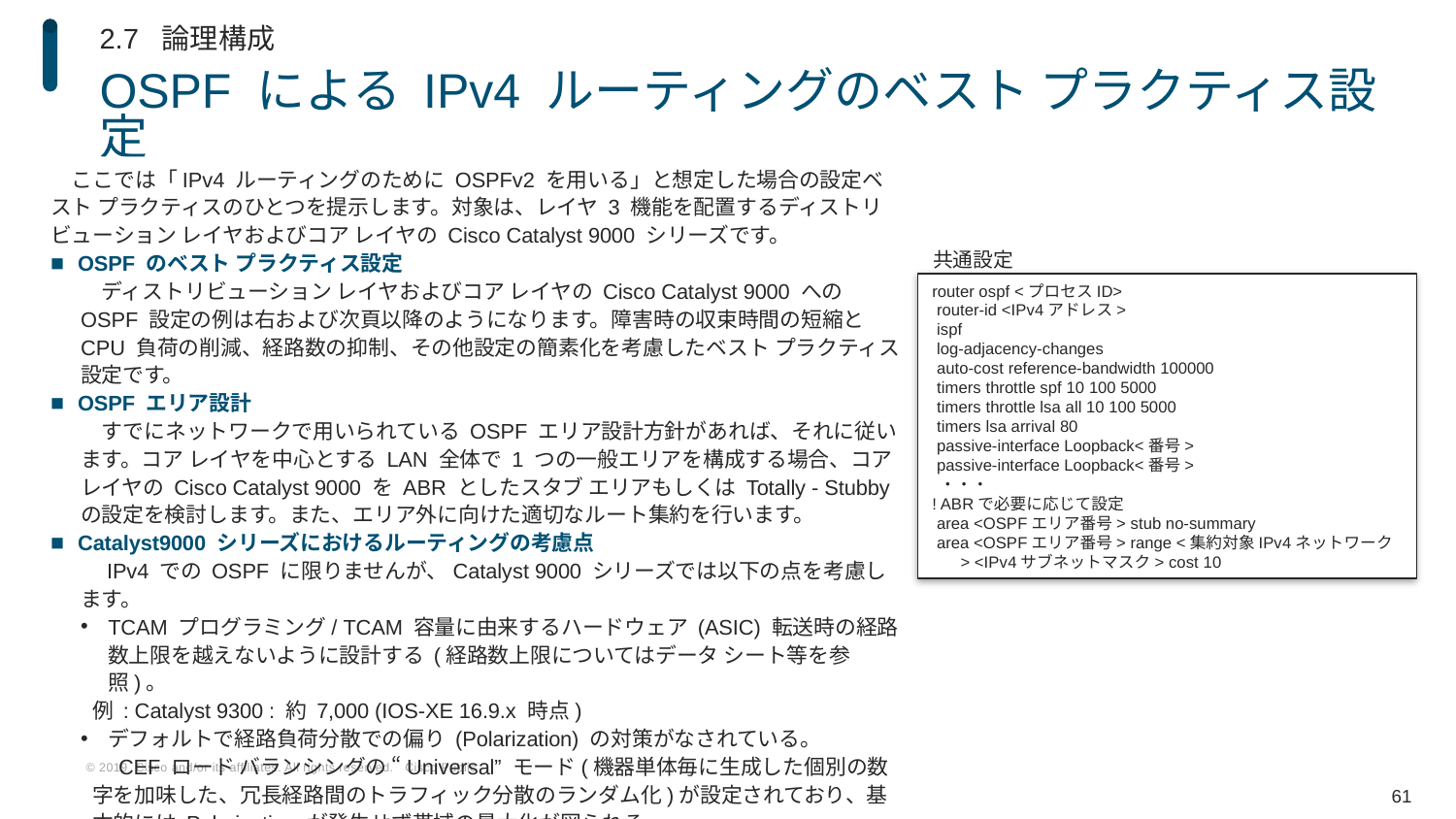

2.7  論理構成
# OSPF による IPv4 ルーティングのベスト プラクティス設定
　ここでは「IPv4 ルーティングのために OSPFv2 を用いる」と想定した場合の設定ベスト プラクティスのひとつを提示します。対象は、レイヤ 3 機能を配置するディストリビューション レイヤおよびコア レイヤの Cisco Catalyst 9000 シリーズです。
OSPF のベスト プラクティス設定
　ディストリビューション レイヤおよびコア レイヤの Cisco Catalyst 9000 への OSPF 設定の例は右および次頁以降のようになります。障害時の収束時間の短縮と CPU 負荷の削減、経路数の抑制、その他設定の簡素化を考慮したベスト プラクティス設定です。
OSPF エリア設計
　すでにネットワークで用いられている OSPF エリア設計方針があれば、それに従います。コア レイヤを中心とする LAN 全体で 1 つの一般エリアを構成する場合、コア レイヤの Cisco Catalyst 9000 を ABR としたスタブ エリアもしくは Totally - Stubby の設定を検討します。また、エリア外に向けた適切なルート集約を行います。
Catalyst9000 シリーズにおけるルーティングの考慮点
　IPv4 での OSPF に限りませんが、Catalyst 9000 シリーズでは以下の点を考慮します。
TCAM プログラミング/ TCAM 容量に由来するハードウェア (ASIC) 転送時の経路数上限を越えないように設計する (経路数上限についてはデータ シート等を参照)。
例 : Catalyst 9300 : 約 7,000 (IOS-XE 16.9.x 時点)
デフォルトで経路負荷分散での偏り (Polarization) の対策がなされている。
　CEF ロード バランシングの “Universal” モード(機器単体毎に生成した個別の数字を加味した、冗長経路間のトラフィック分散のランダム化)が設定されており、基本的には Polarization が発生せず帯域の最大化が図られる。
共通設定
router ospf <プロセスID>
 router-id <IPv4アドレス>
 ispf
 log-adjacency-changes
 auto-cost reference-bandwidth 100000
 timers throttle spf 10 100 5000
 timers throttle lsa all 10 100 5000
 timers lsa arrival 80
 passive-interface Loopback<番号>
 passive-interface Loopback<番号>
 ・・・
! ABRで必要に応じて設定
 area <OSPFエリア番号> stub no-summary
 area <OSPFエリア番号> range <集約対象IPv4ネットワーク> <IPv4サブネットマスク> cost 10
61